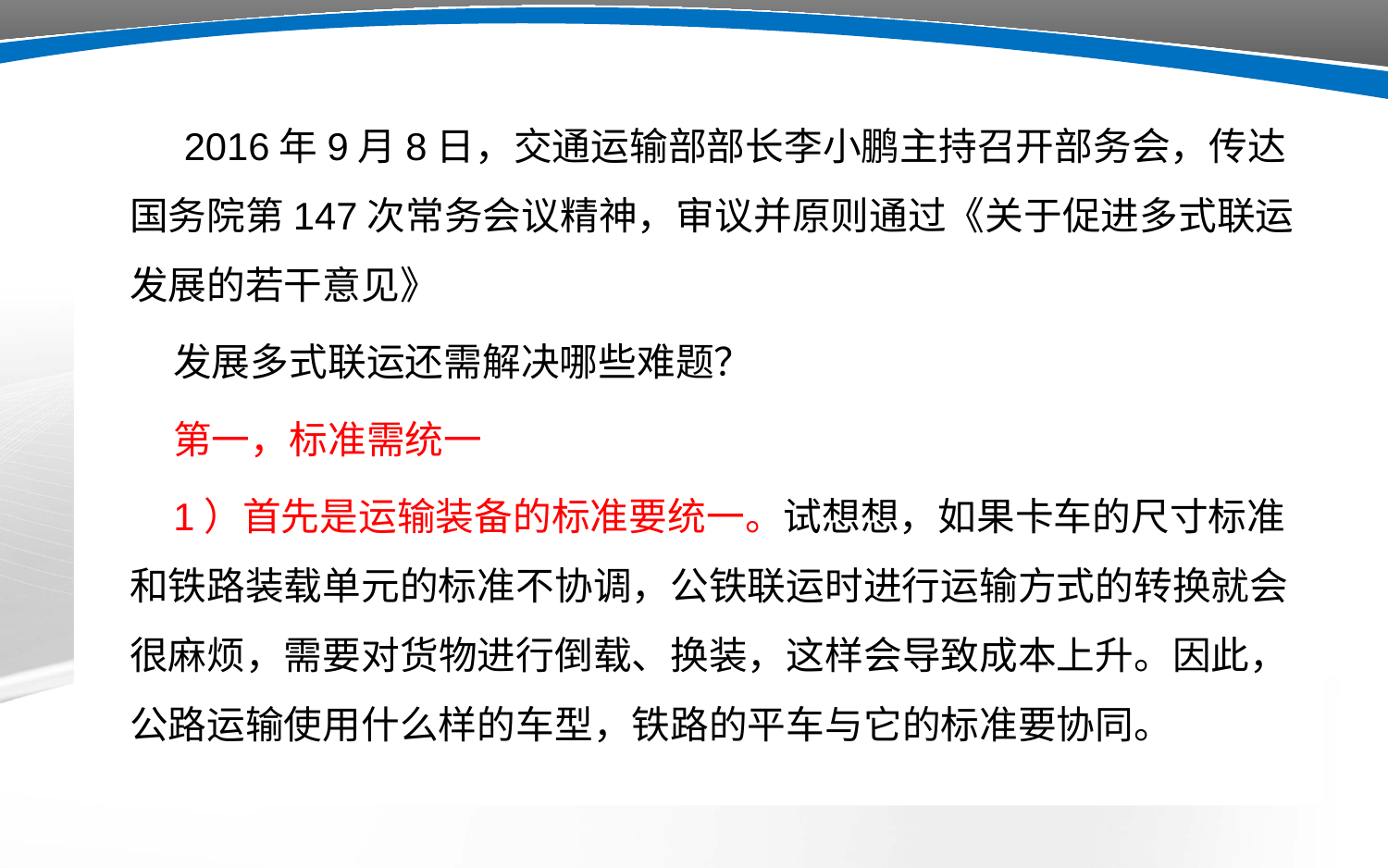

2016年9月8日，交通运输部部长李小鹏主持召开部务会，传达国务院第147次常务会议精神，审议并原则通过《关于促进多式联运发展的若干意见》
发展多式联运还需解决哪些难题？
第一，标准需统一
1）首先是运输装备的标准要统一。试想想，如果卡车的尺寸标准和铁路装载单元的标准不协调，公铁联运时进行运输方式的转换就会很麻烦，需要对货物进行倒载、换装，这样会导致成本上升。因此，公路运输使用什么样的车型，铁路的平车与它的标准要协同。